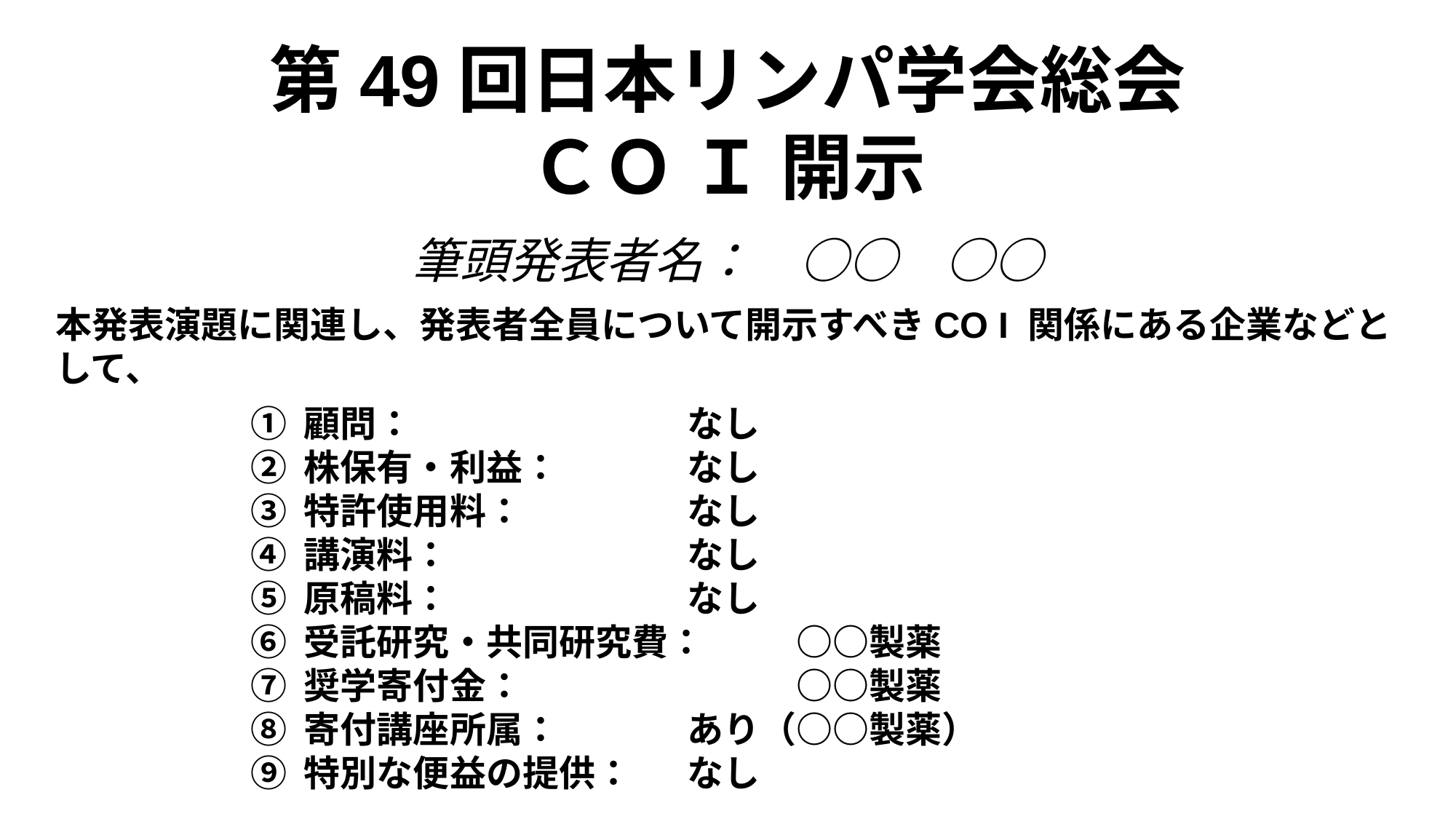

第49回日本リンパ学会総会
ＣＯ Ｉ 開示
筆頭発表者名：　○○　○○
本発表演題に関連し、発表者全員について開示すべきCO I 関係にある企業などとして、
① 顧問：			なし
② 株保有・利益：		なし
③ 特許使用料：		なし
④ 講演料：			なし
⑤ 原稿料：			なし
⑥ 受託研究・共同研究費：	○○製薬
⑦ 奨学寄付金：　 　　　　　　	○○製薬
⑧ 寄付講座所属：		あり（○○製薬）
⑨ 特別な便益の提供：	なし